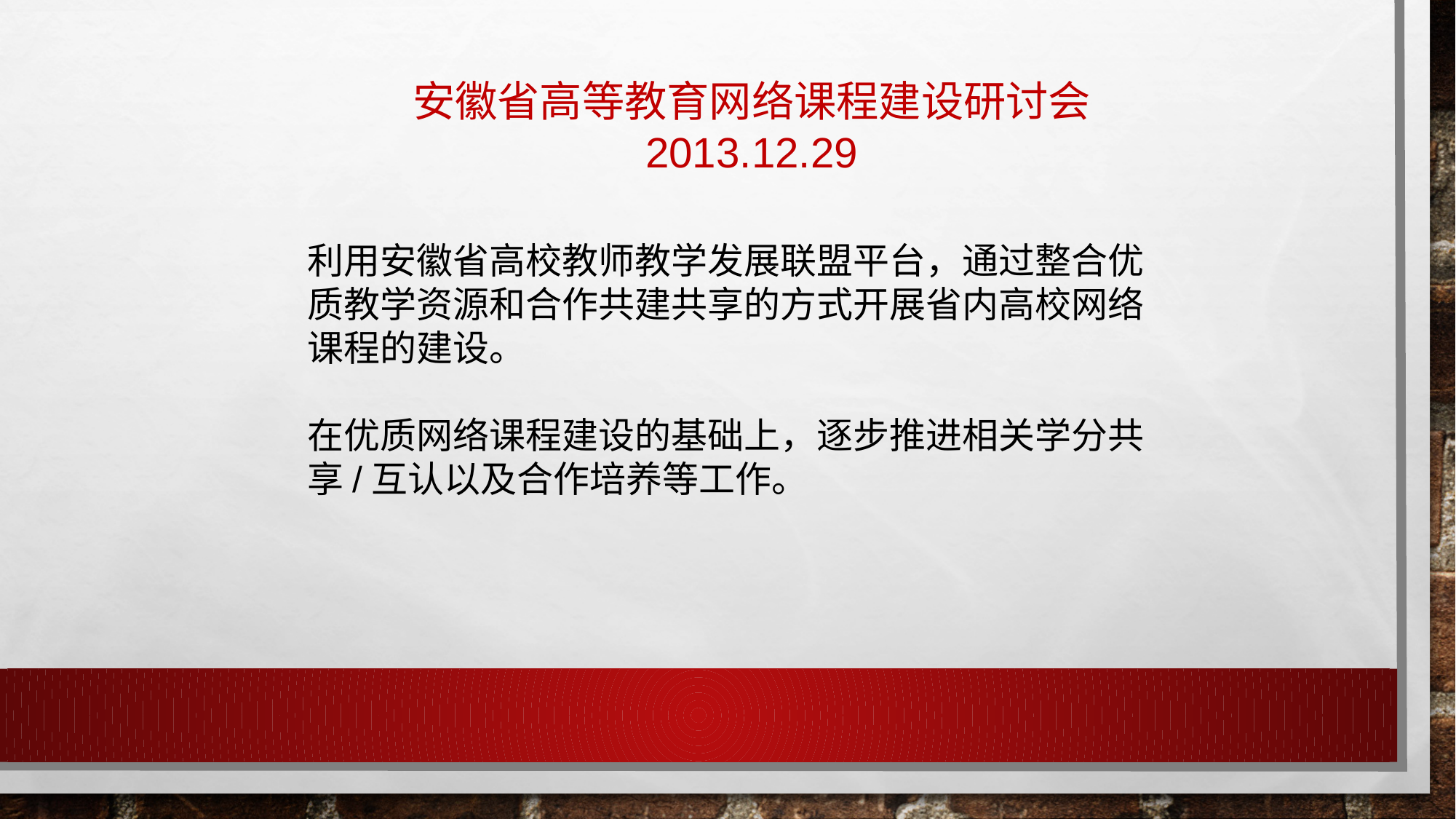

安徽省高等教育网络课程建设研讨会
2013.12.29
利用安徽省高校教师教学发展联盟平台，通过整合优质教学资源和合作共建共享的方式开展省内高校网络课程的建设。

在优质网络课程建设的基础上，逐步推进相关学分共享/互认以及合作培养等工作。